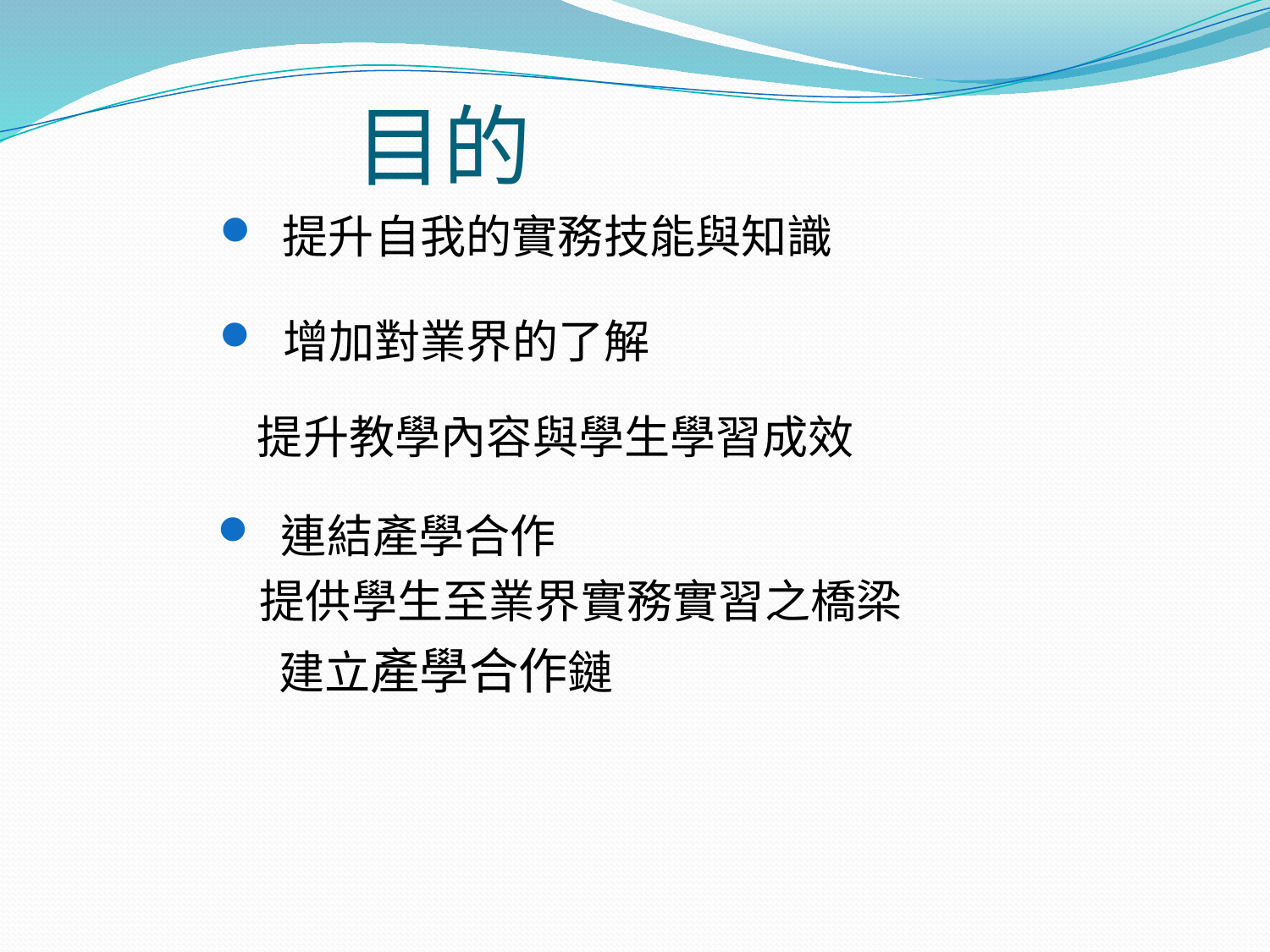

# 目的
 提升自我的實務技能與知識
增加對業界的了解
提升教學內容與學生學習成效

連結產學合作
   提供學生至業界實務實習之橋梁

 建立產學合作鏈